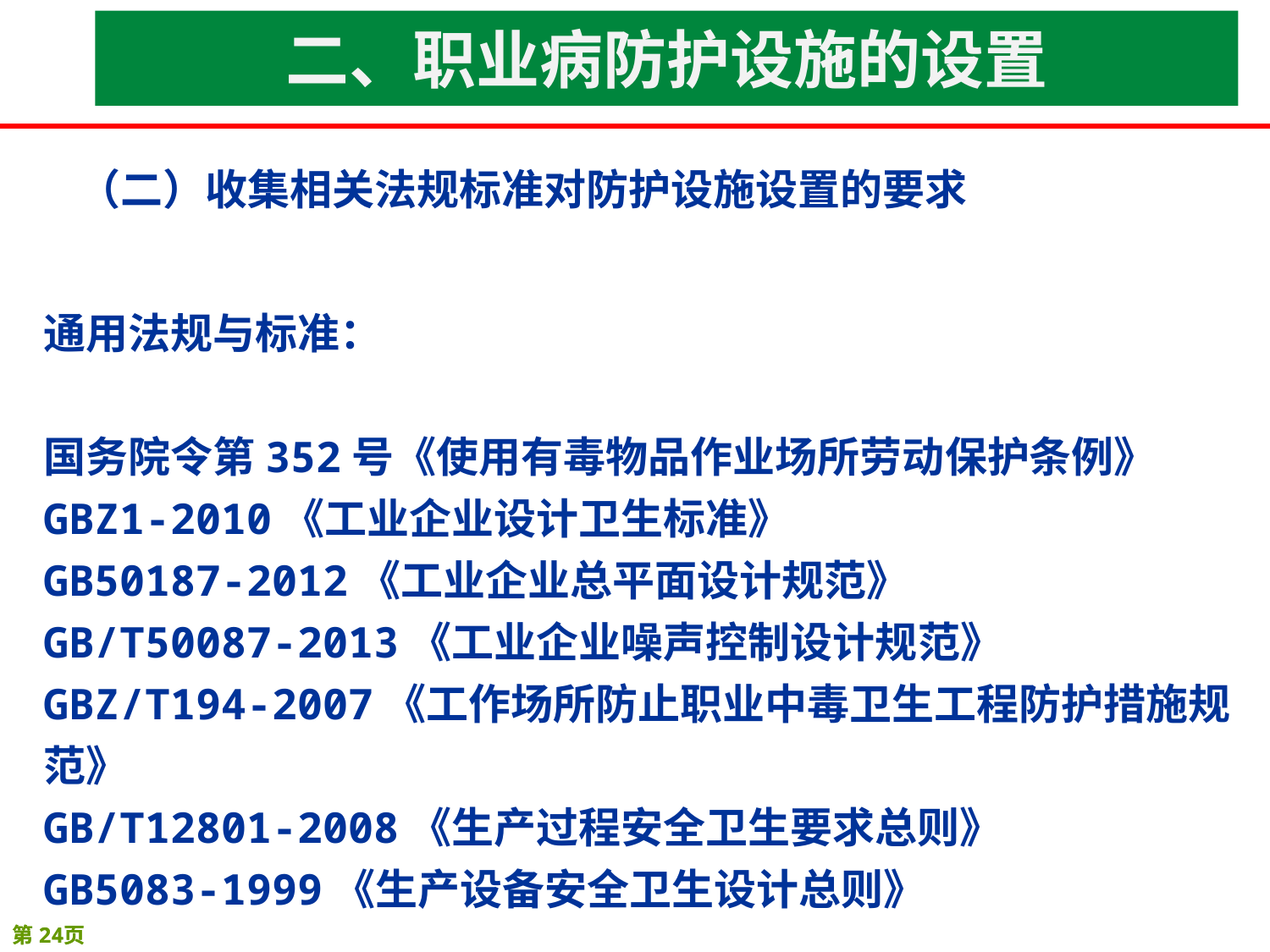

二、职业病防护设施的设置

（二）收集相关法规标准对防护设施设置的要求
通用法规与标准：

国务院令第352号《使用有毒物品作业场所劳动保护条例》
GBZ1-2010《工业企业设计卫生标准》
GB50187-2012《工业企业总平面设计规范》
GB/T50087-2013《工业企业噪声控制设计规范》
GBZ/T194-2007《工作场所防止职业中毒卫生工程防护措施规范》
GB/T12801-2008《生产过程安全卫生要求总则》
GB5083-1999《生产设备安全卫生设计总则》